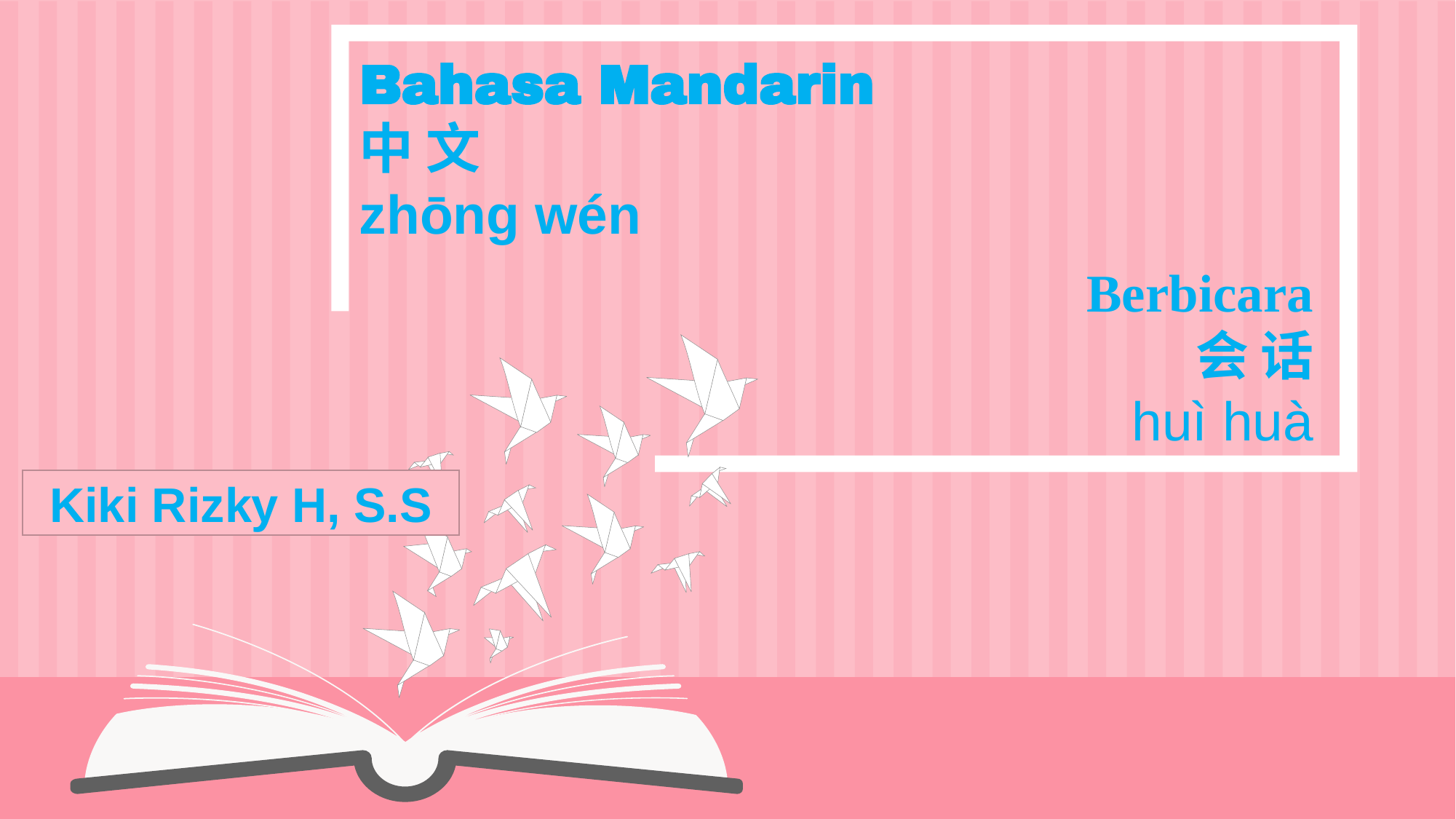

Bahasa Mandarin
中 文
zhōng wén
Berbicara
会 话
huì huà

Kiki Rizky H, S.S